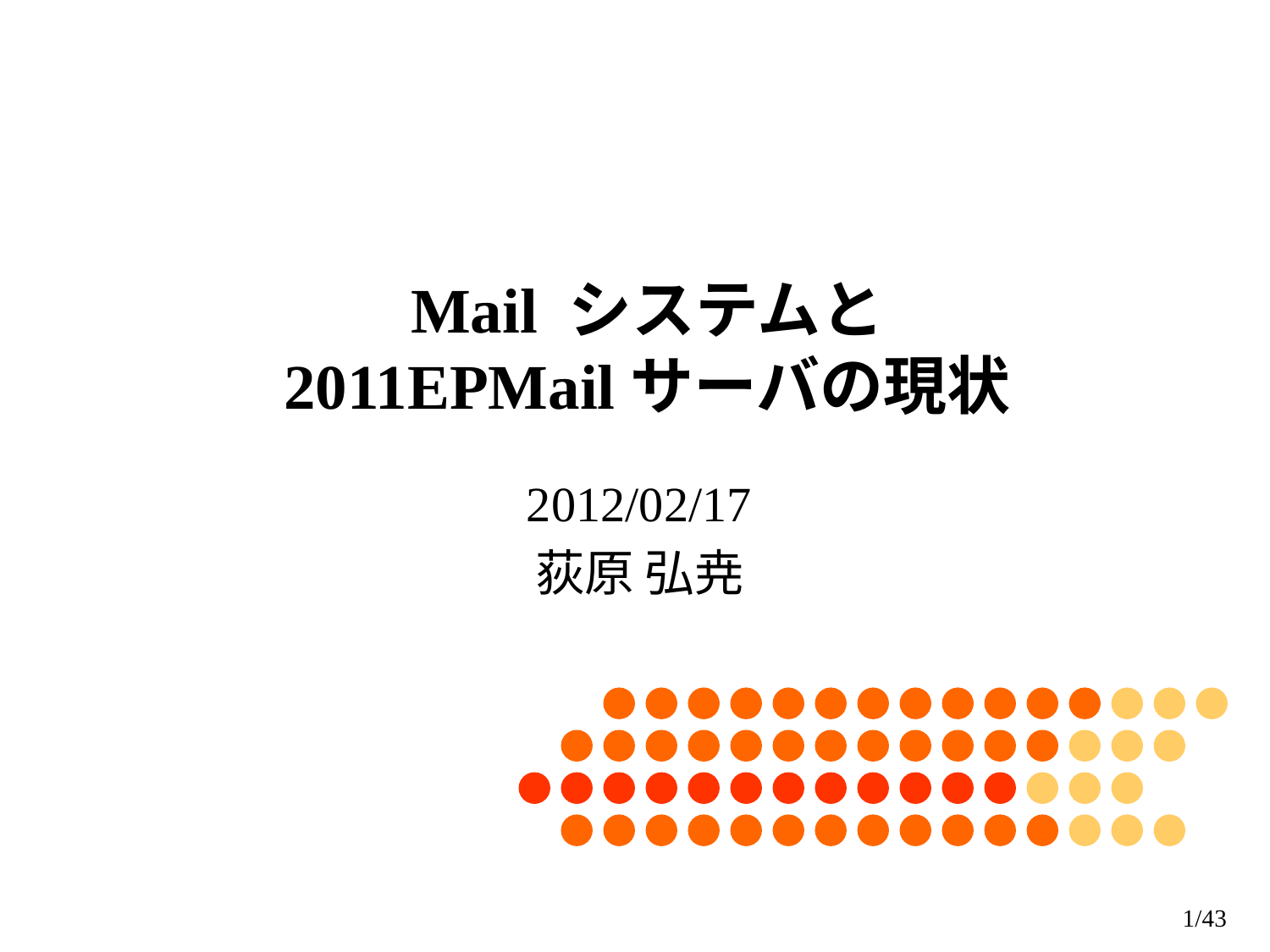

# Mail システムと 2011EPMailサーバの現状
2012/02/17
荻原 弘尭
1/43